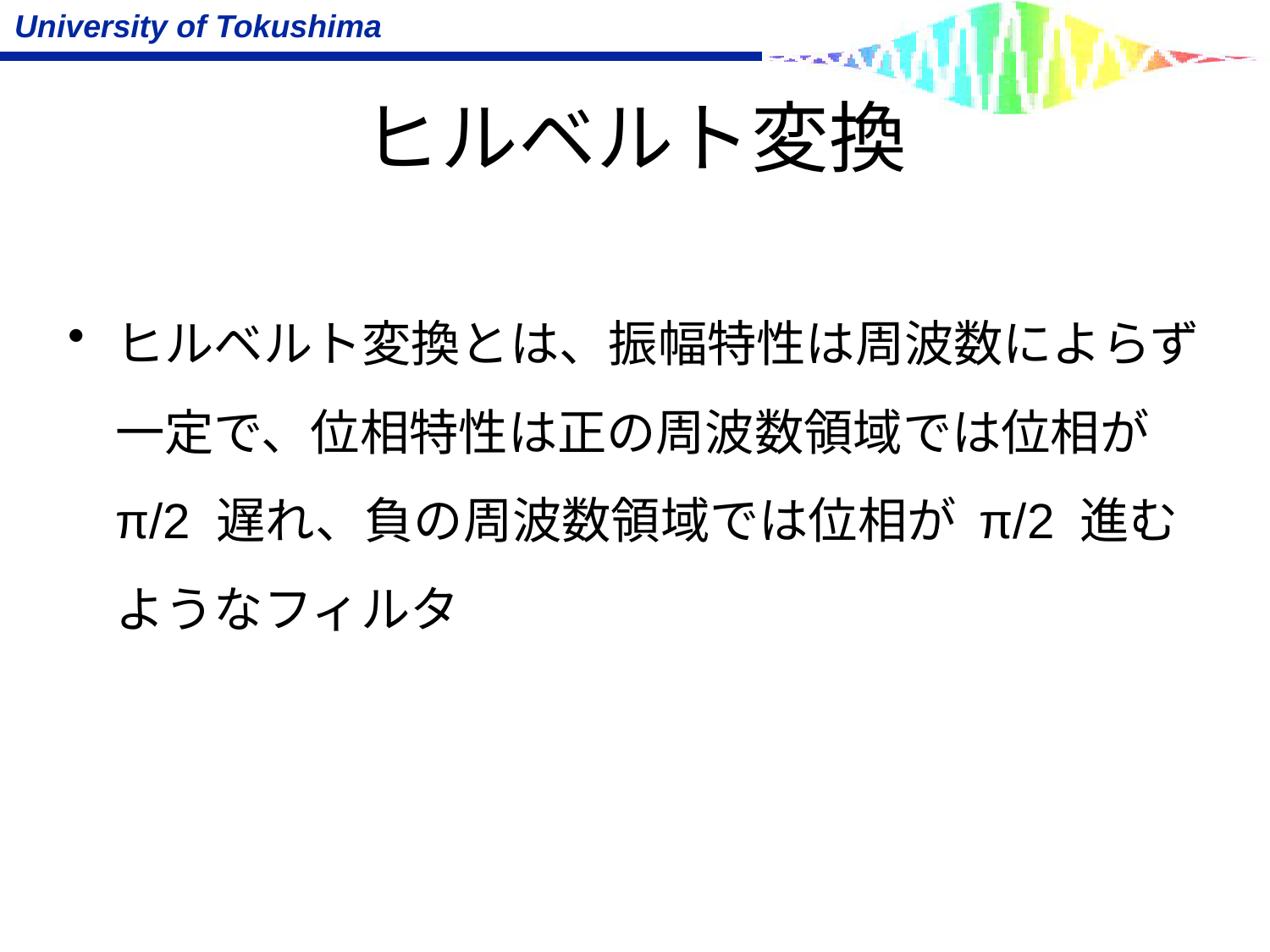

# ヒルベルト変換
ヒルベルト変換とは、振幅特性は周波数によらず一定で、位相特性は正の周波数領域では位相が π/2 遅れ、負の周波数領域では位相が π/2 進むようなフィルタ